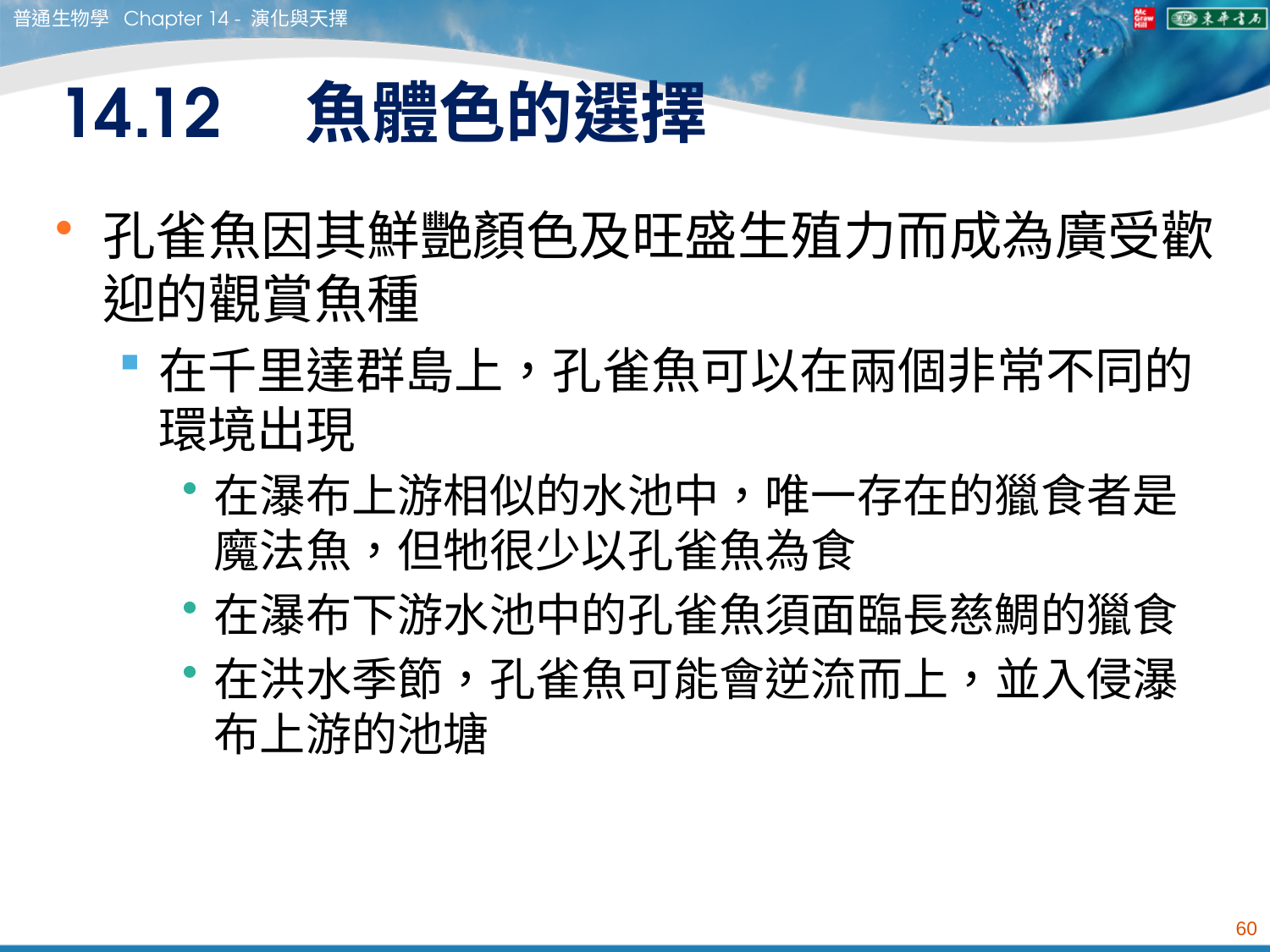

普通生物學  Chapter 14 - 演化與天擇
# 14.12　魚體色的選擇
孔雀魚因其鮮艷顏色及旺盛生殖力而成為廣受歡迎的觀賞魚種
在千里達群島上，孔雀魚可以在兩個非常不同的環境出現
在瀑布上游相似的水池中，唯一存在的獵食者是魔法魚，但牠很少以孔雀魚為食
在瀑布下游水池中的孔雀魚須面臨長慈鯛的獵食
在洪水季節，孔雀魚可能會逆流而上，並入侵瀑布上游的池塘
60